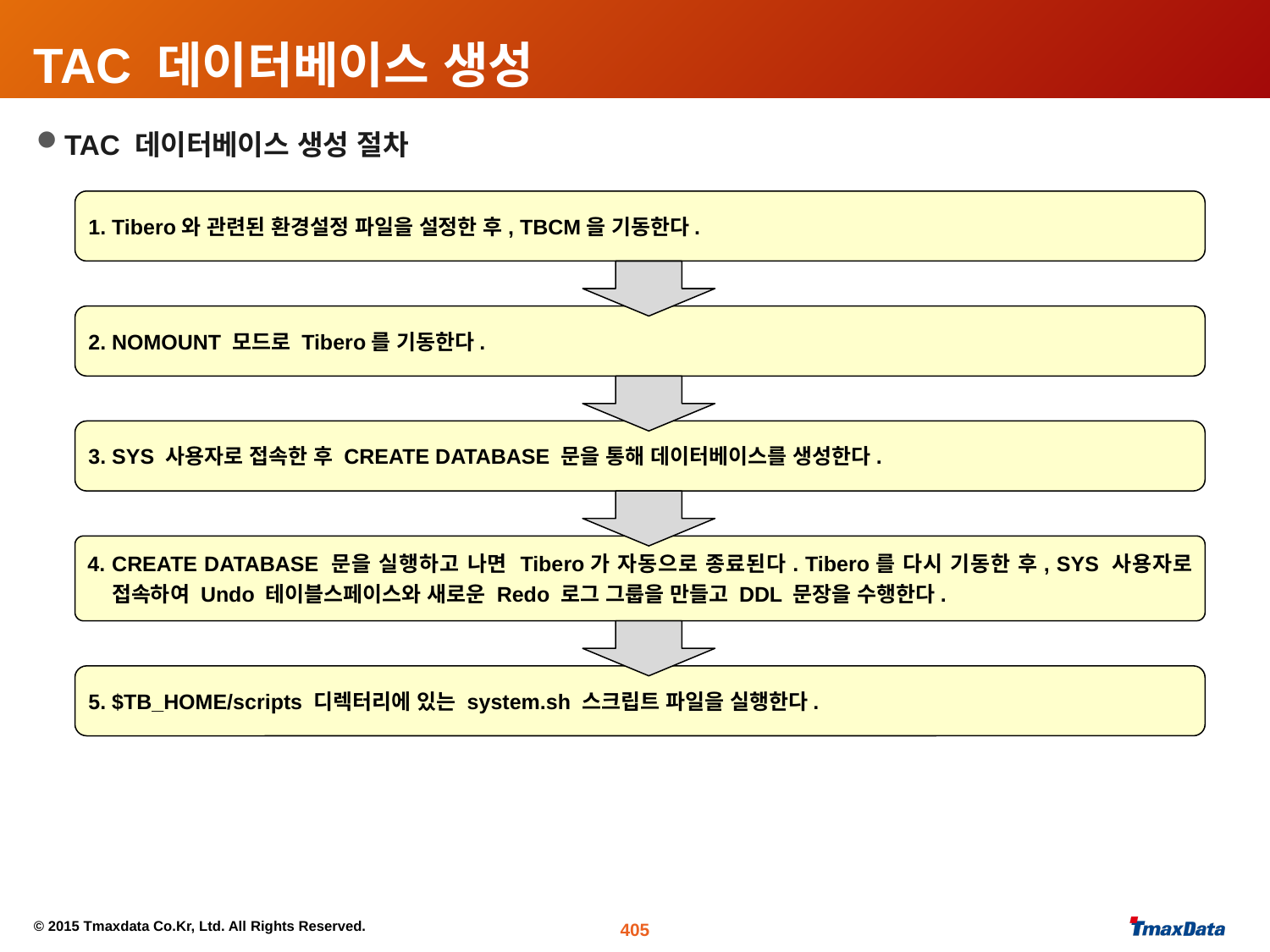

# TAC 데이터베이스 생성
TAC 데이터베이스 생성 절차

1. Tibero와 관련된 환경설정 파일을 설정한 후, TBCM을 기동한다.

2. NOMOUNT 모드로 Tibero를 기동한다.

3. SYS 사용자로 접속한 후 CREATE DATABASE 문을 통해 데이터베이스를 생성한다.

4. CREATE DATABASE 문을 실행하고 나면 Tibero가 자동으로 종료된다. Tibero를 다시 기동한 후, SYS 사용자로 접속하여 Undo 테이블스페이스와 새로운 Redo 로그 그룹을 만들고 DDL 문장을 수행한다.

5. $TB_HOME/scripts 디렉터리에 있는 system.sh 스크립트 파일을 실행한다.